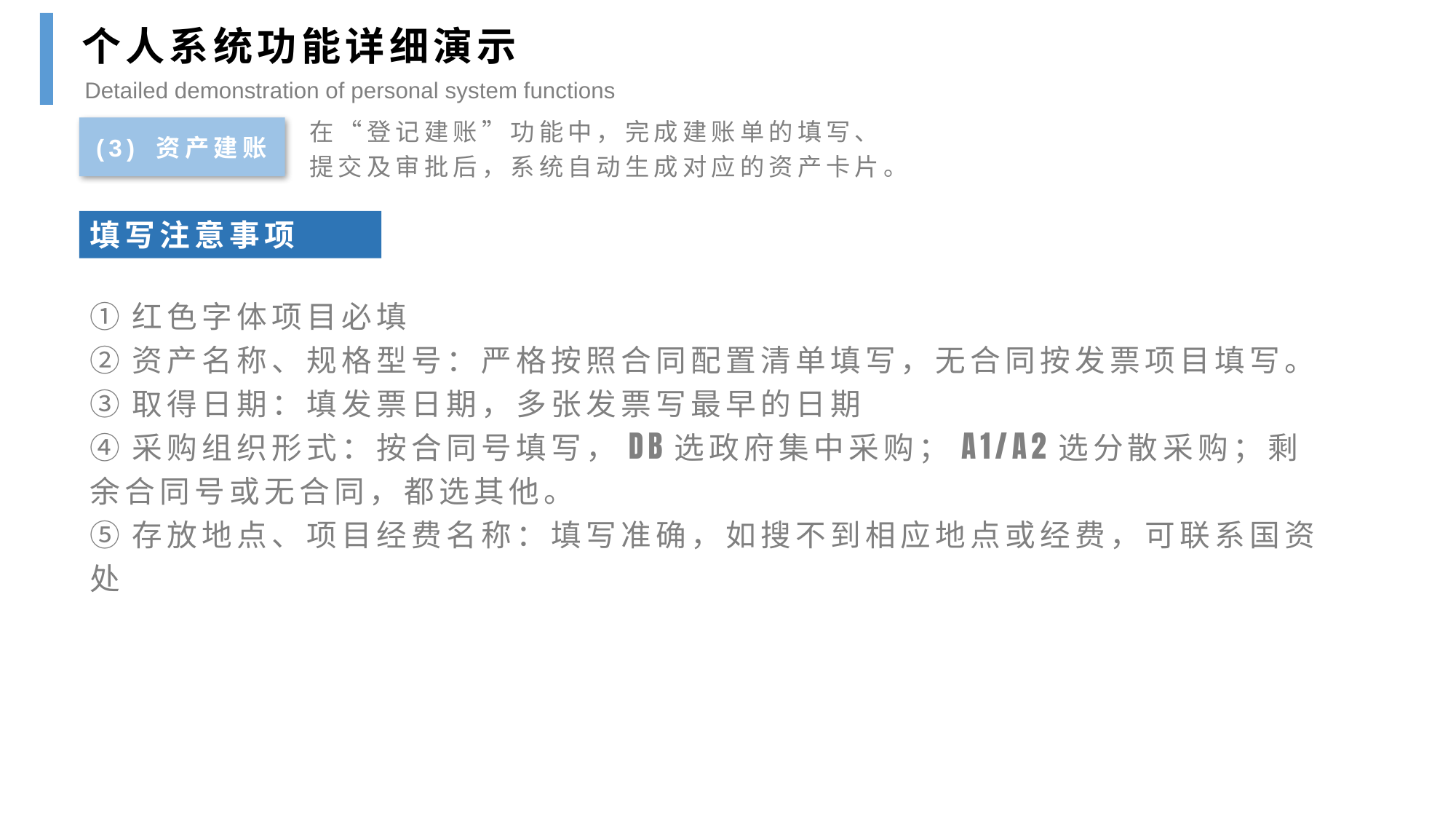

个人系统功能详细演示
Detailed demonstration of personal system functions
在“登记建账”功能中，完成建账单的填写、提交及审批后，系统自动生成对应的资产卡片。

(3) 资产建账
填写注意事项
①红色字体项目必填
②资产名称、规格型号：严格按照合同配置清单填写，无合同按发票项目填写。
③取得日期：填发票日期，多张发票写最早的日期
④采购组织形式：按合同号填写，DB选政府集中采购；A1/A2选分散采购；剩余合同号或无合同，都选其他。
⑤存放地点、项目经费名称：填写准确，如搜不到相应地点或经费，可联系国资处